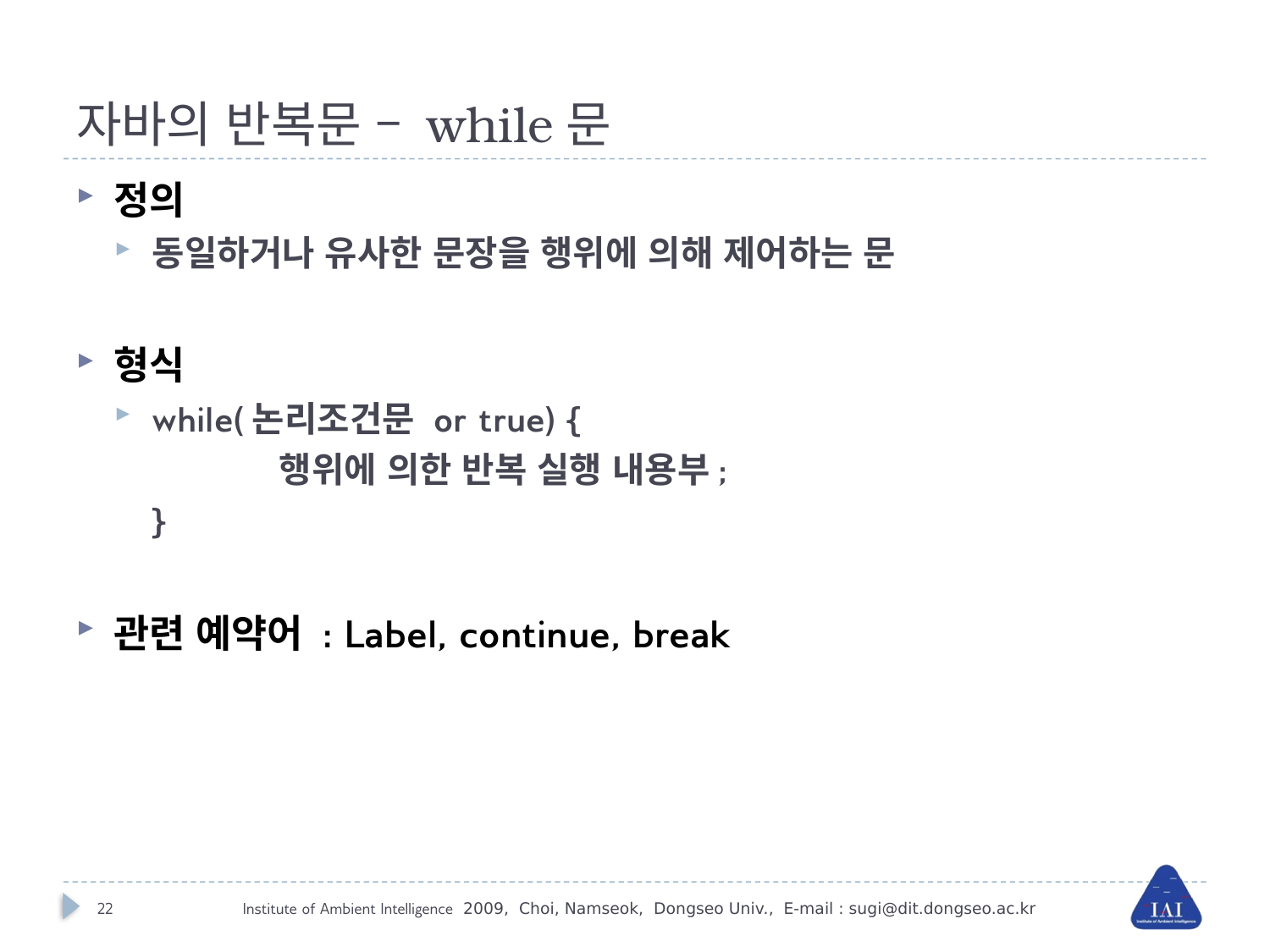

# 자바의 반복문 – while문
정의
동일하거나 유사한 문장을 행위에 의해 제어하는 문

형식
while(논리조건문 or true) {
		행위에 의한 반복 실행 내용부;
	}

관련 예약어 : Label, continue, break